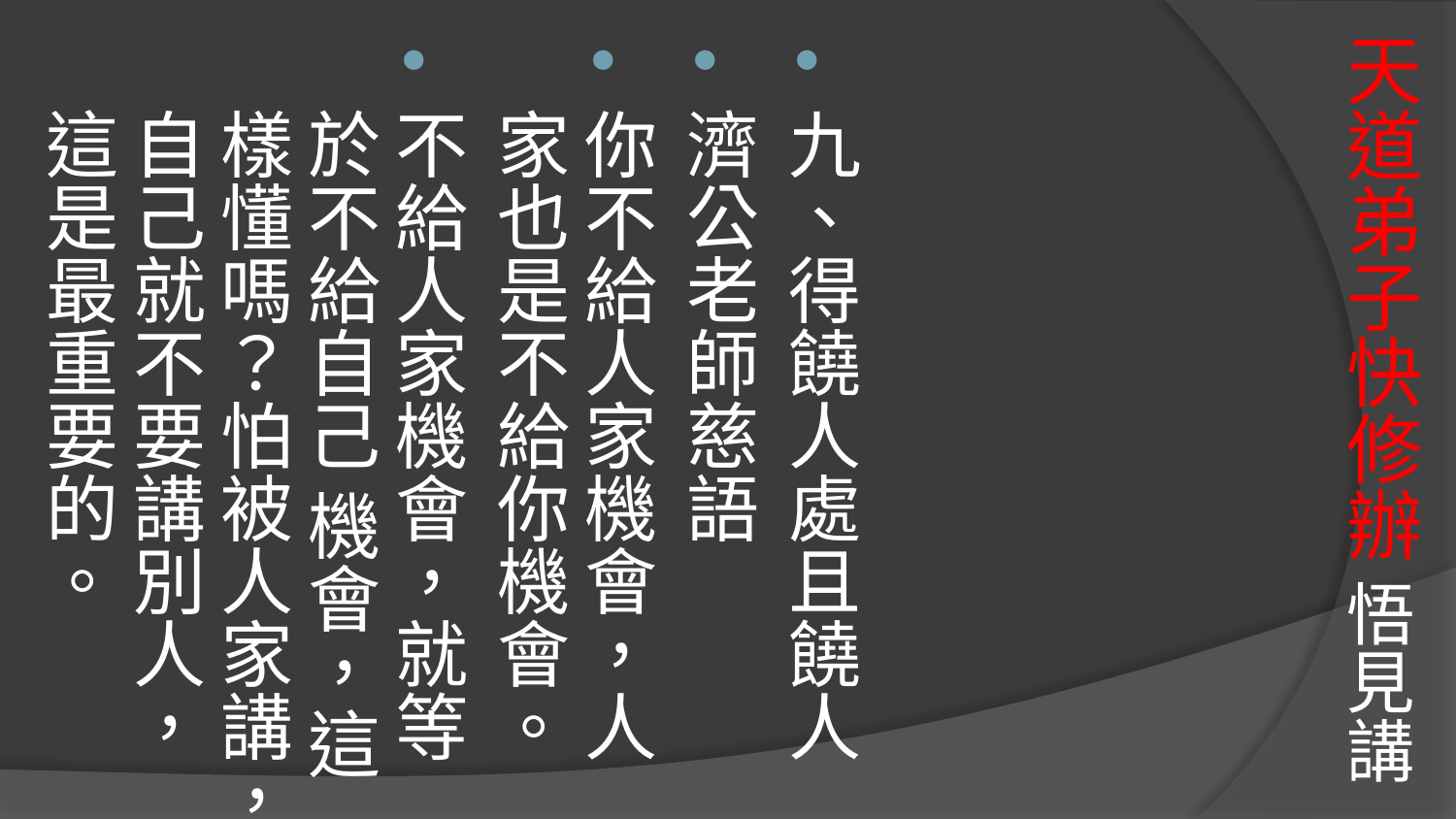

# 天道弟子快修辦 悟見講
九、得饒人處且饒人
濟公老師慈語
你不給人家機會，人家也是不給你機會。
不給人家機會，就等於不給自己 機會，這樣懂嗎？怕被人家講，自己就不要講別人，這是最重要的。